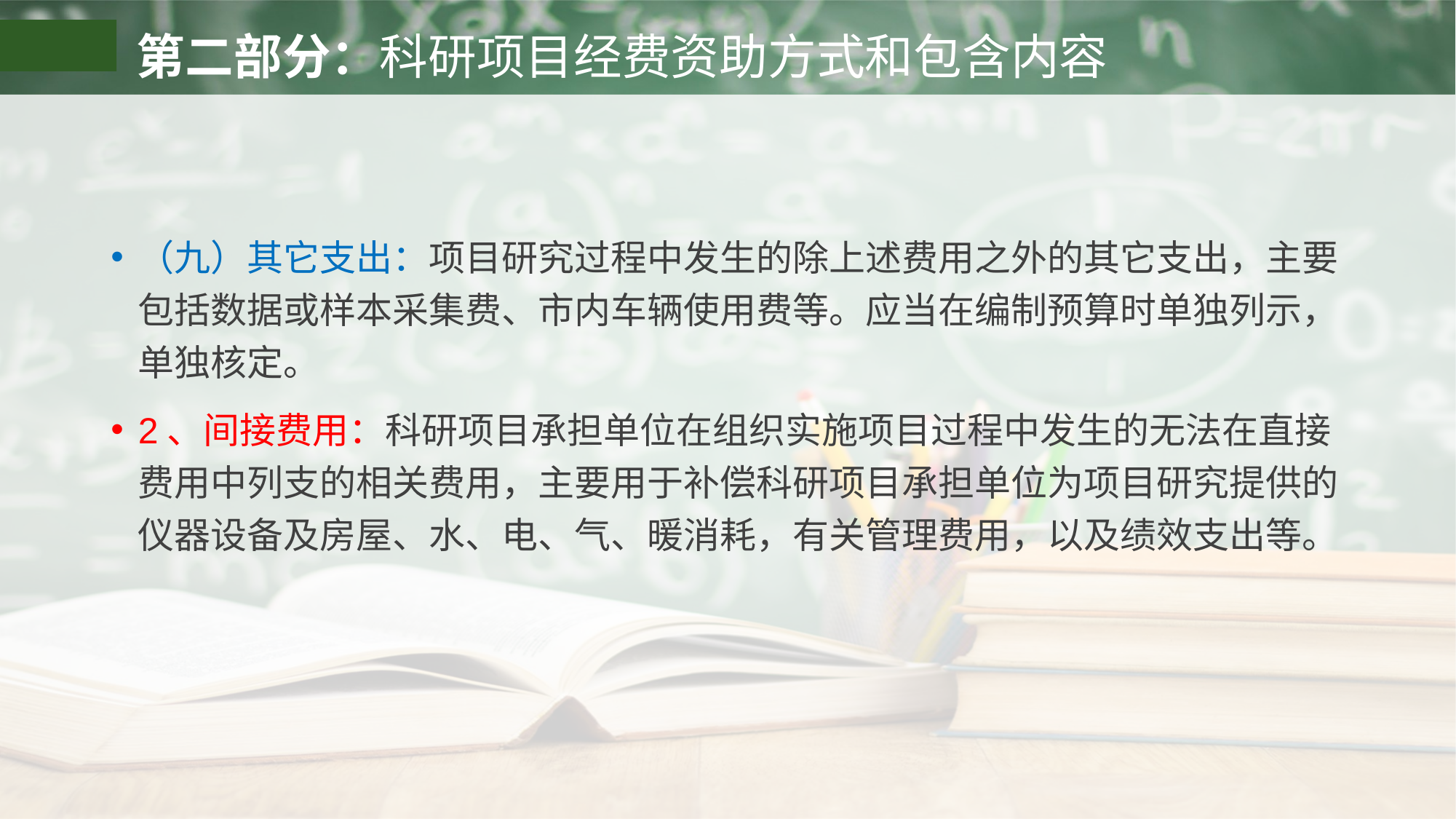

# 第二部分：科研项目经费资助方式和包含内容

（九）其它支出：项目研究过程中发生的除上述费用之外的其它支出，主要包括数据或样本采集费、市内车辆使用费等。应当在编制预算时单独列示，单独核定。
2、间接费用：科研项目承担单位在组织实施项目过程中发生的无法在直接费用中列支的相关费用，主要用于补偿科研项目承担单位为项目研究提供的仪器设备及房屋、水、电、气、暖消耗，有关管理费用，以及绩效支出等。